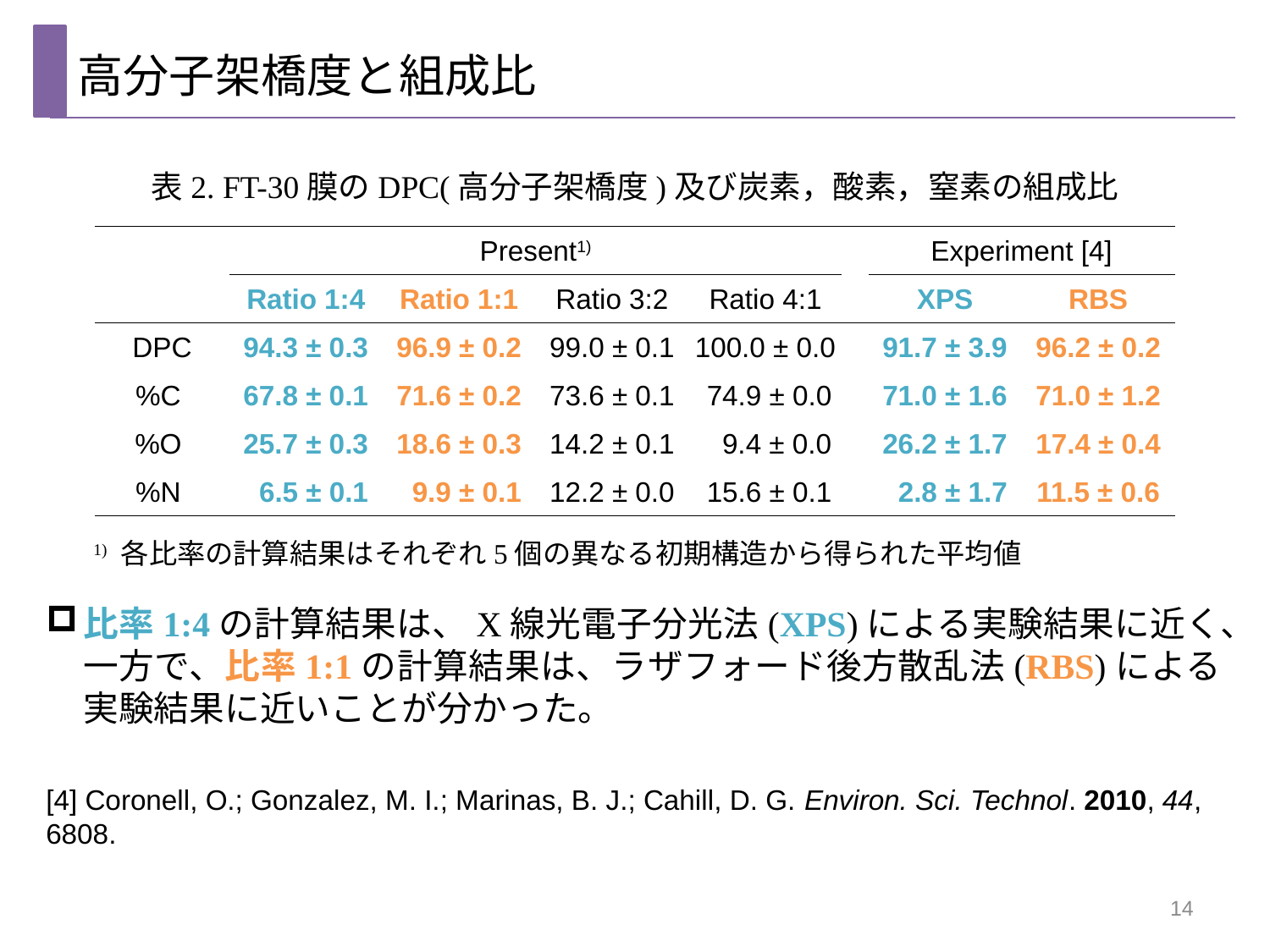

高分子架橋度と組成比
表2. FT-30膜のDPC(高分子架橋度)及び炭素，酸素，窒素の組成比
|  | Present1) |  |  |  |  | Experiment [4] |  |
| --- | --- | --- | --- | --- | --- | --- | --- |
|  | Ratio 1:4 | Ratio 1:1 | Ratio 3:2 | Ratio 4:1 |  | XPS | RBS |
| DPC | 94.3 ± 0.3 | 96.9 ± 0.2 | 99.0 ± 0.1 | 100.0 ± 0.0 |  | 91.7 ± 3.9 | 96.2 ± 0.2 |
| %C | 67.8 ± 0.1 | 71.6 ± 0.2 | 73.6 ± 0.1 | 74.9 ± 0.0 |  | 71.0 ± 1.6 | 71.0 ± 1.2 |
| %O | 25.7 ± 0.3 | 18.6 ± 0.3 | 14.2 ± 0.1 | 9.4 ± 0.0 |  | 26.2 ± 1.7 | 17.4 ± 0.4 |
| %N | 6.5 ± 0.1 | 9.9 ± 0.1 | 12.2 ± 0.0 | 15.6 ± 0.1 |  | 2.8 ± 1.7 | 11.5 ± 0.6 |
1) 各比率の計算結果はそれぞれ5個の異なる初期構造から得られた平均値
比率1:4の計算結果は、X線光電子分光法(XPS)による実験結果に近く、一方で、比率1:1の計算結果は、ラザフォード後方散乱法(RBS)による実験結果に近いことが分かった。
[4] Coronell, O.; Gonzalez, M. I.; Marinas, B. J.; Cahill, D. G. Environ. Sci. Technol. 2010, 44, 6808.
14